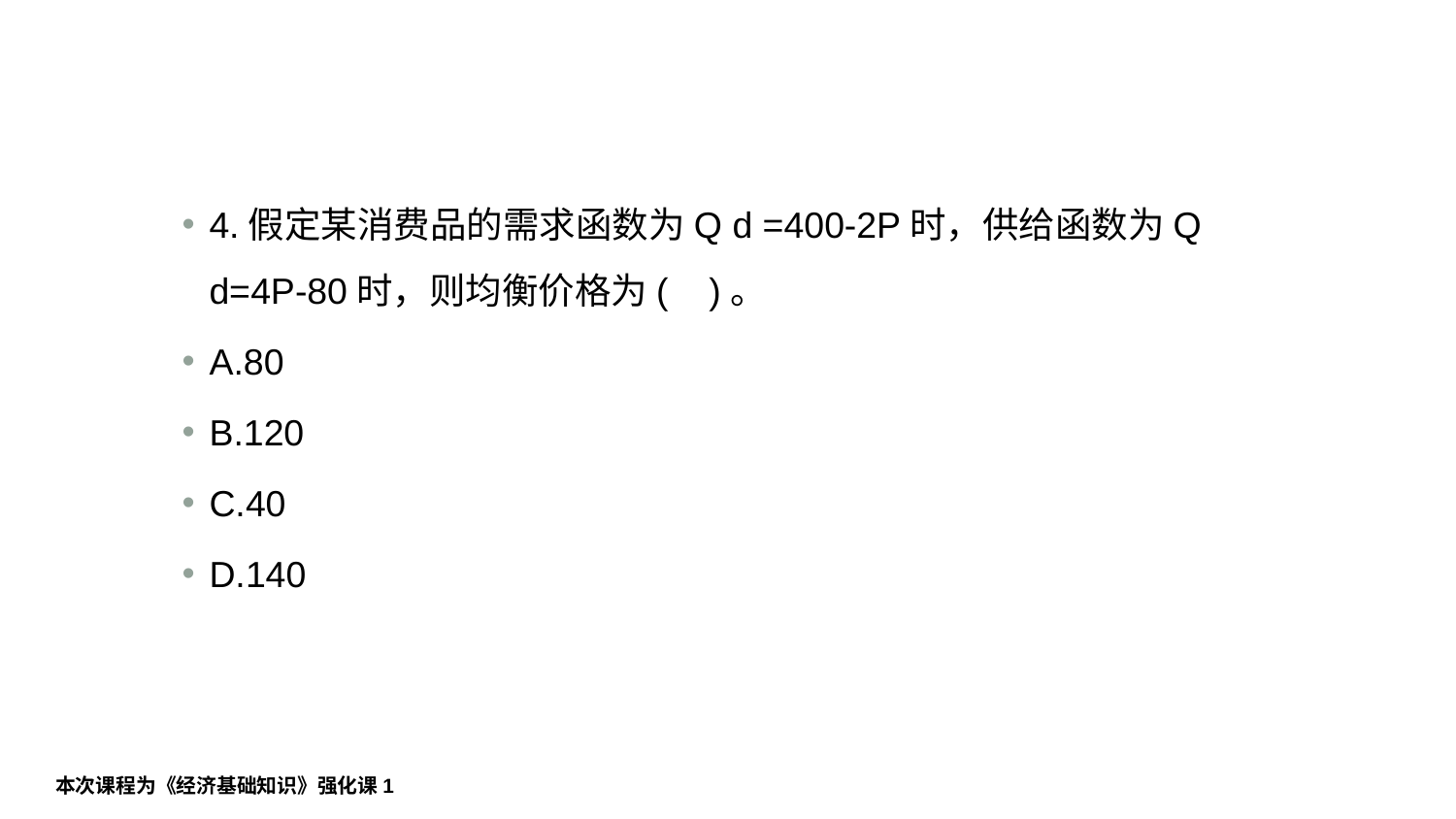

#
4.假定某消费品的需求函数为Q d =400-2P时，供给函数为Q d=4P-80时，则均衡价格为(    )。
A.80
B.120
C.40
D.140